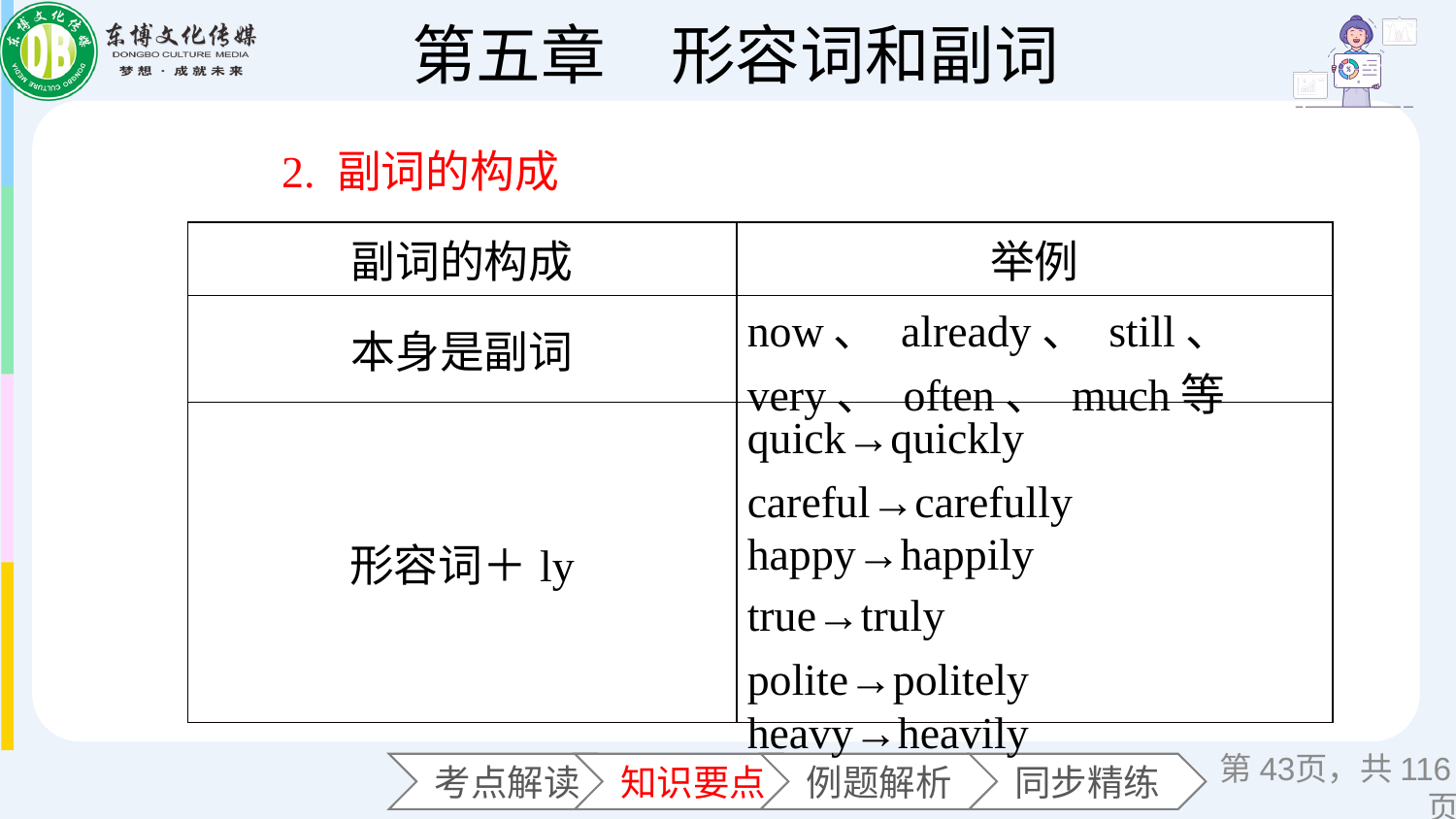

2. 副词的构成
| 副词的构成 | 举例 |
| --- | --- |
| 本身是副词 | now、 already、 still、 very、 often、 much等 |
| 形容词＋ly | quick→quickly　careful→carefully　happy→happily true→truly　polite→politely　heavy→heavily |
第43页，共116页